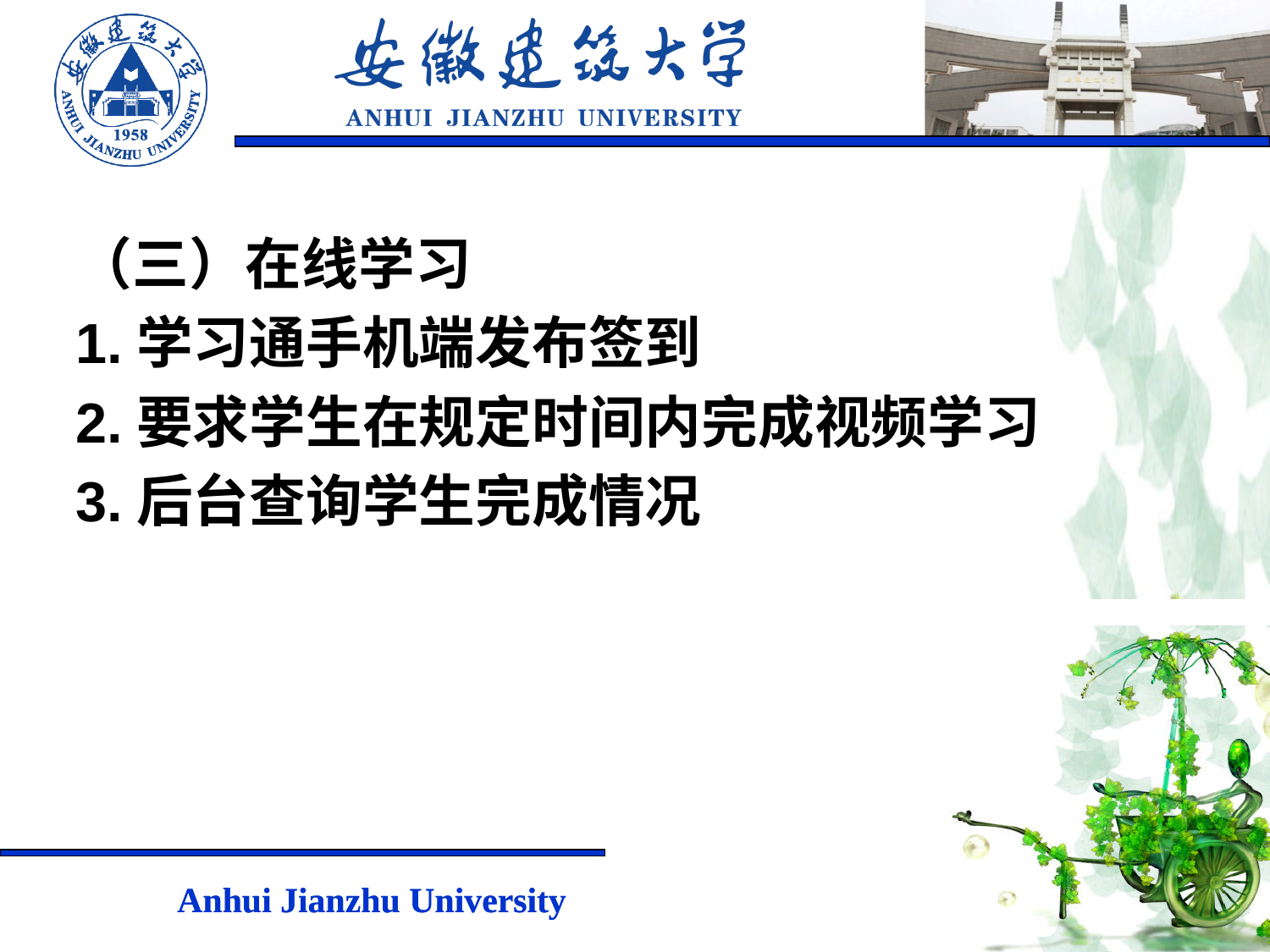

（三）在线学习
1.学习通手机端发布签到
2.要求学生在规定时间内完成视频学习
3.后台查询学生完成情况